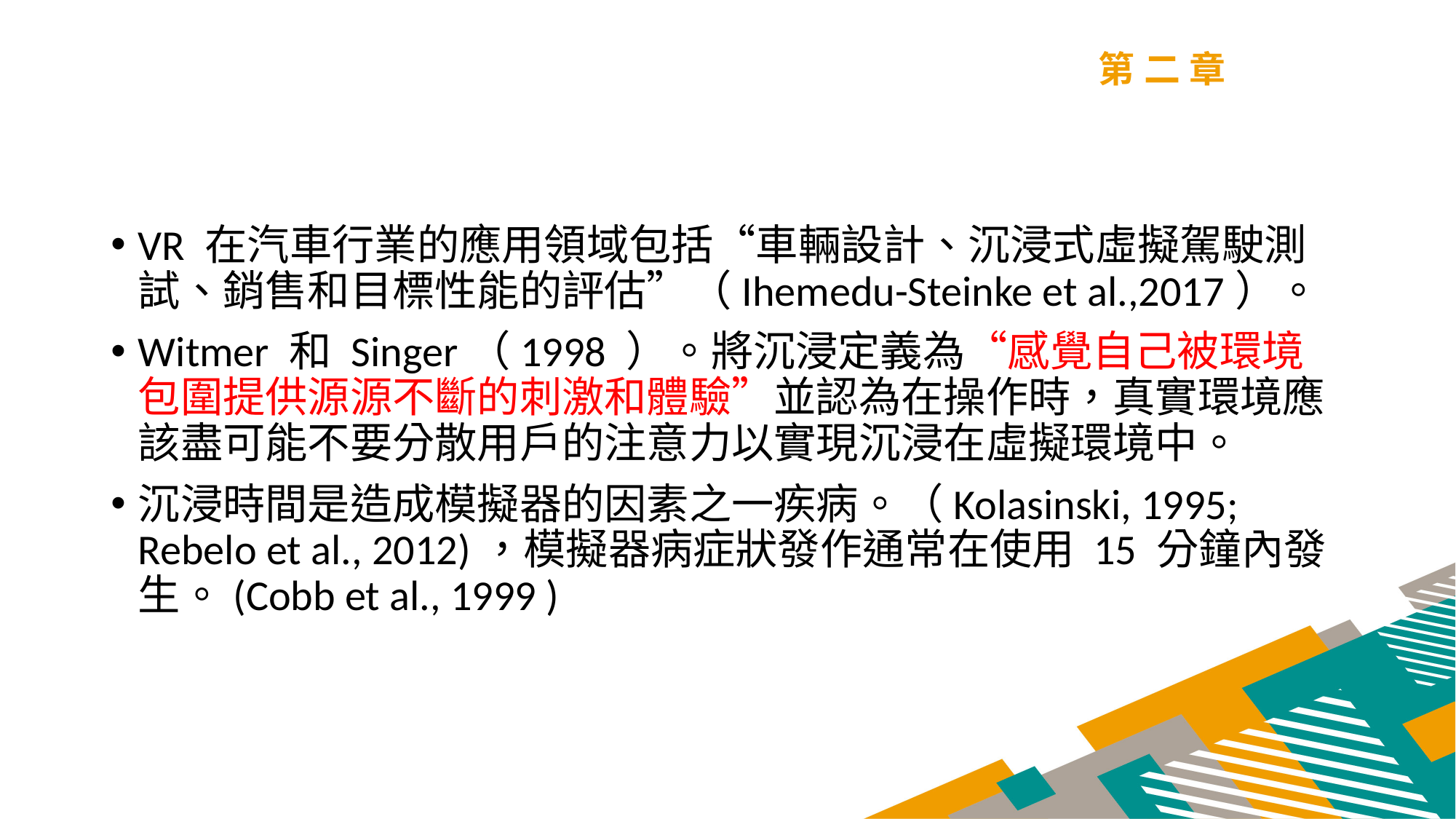

第二章
VR 在汽車行業的應用領域包括“車輛設計、沉浸式虛擬駕駛測試、銷售和目標性能的評估”（Ihemedu-Steinke et al.,2017）。
Witmer 和 Singer（1998 ）。將沉浸定義為“感覺自己被環境包圍提供源源不斷的刺激和體驗”並認為在操作時，真實環境應該盡可能不要分散用戶的注意力以實現沉浸在虛擬環境中。
沉浸時間是造成模擬器的因素之一疾病。（Kolasinski, 1995; Rebelo et al., 2012)，模擬器病症狀發作通常在使用 15 分鐘內發生。(Cobb et al., 1999 )